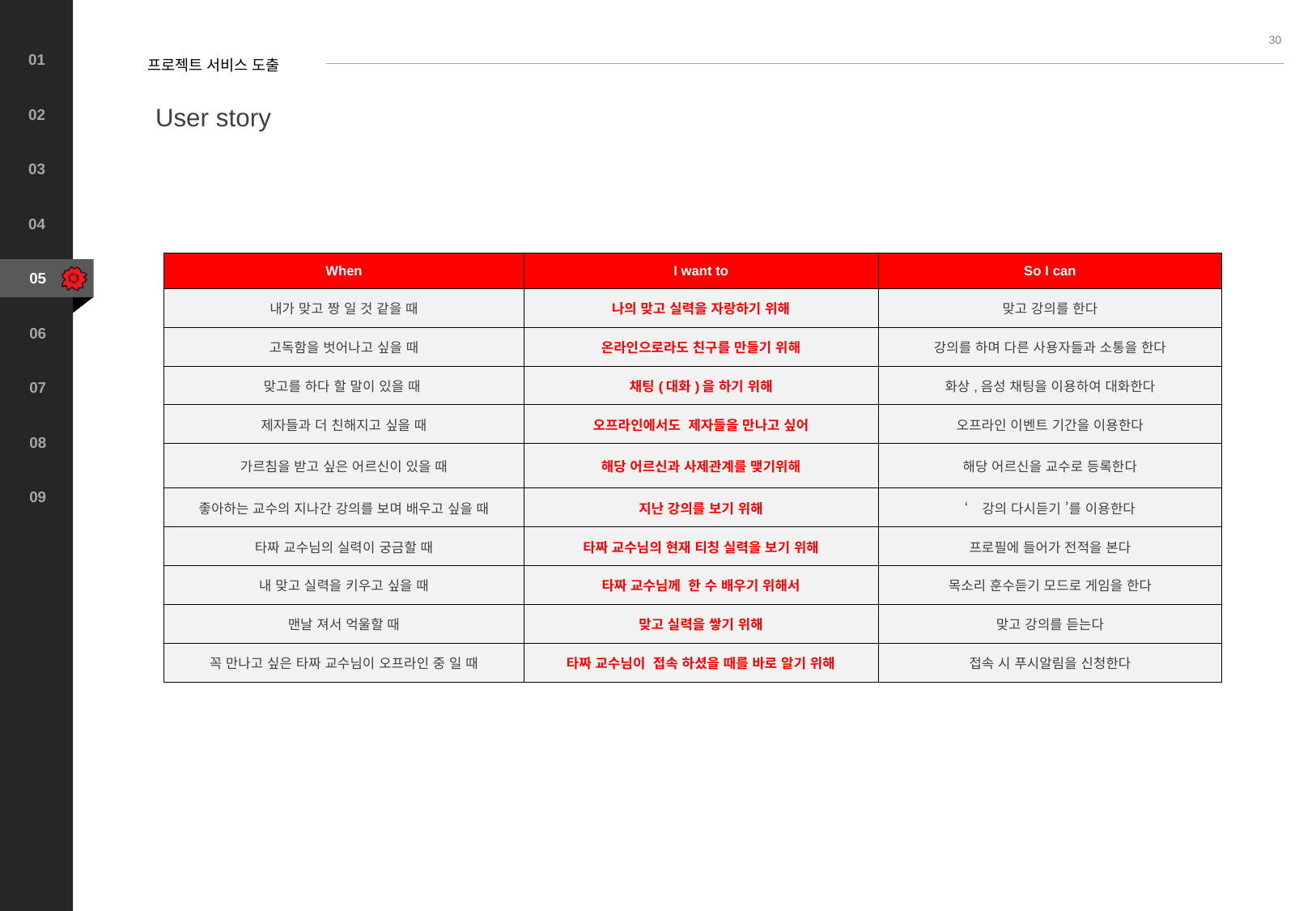

30
프로젝트 서비스 도출
User story
| When | I want to | So I can |
| --- | --- | --- |
| 내가 맞고 짱 일 것 같을 때 | 나의 맞고 실력을 자랑하기 위해 | 맞고 강의를 한다 |
| 고독함을 벗어나고 싶을 때 | 온라인으로라도 친구를 만들기 위해 | 강의를 하며 다른 사용자들과 소통을 한다 |
| 맞고를 하다 할 말이 있을 때 | 채팅(대화)을 하기 위해 | 화상,음성 채팅을 이용하여 대화한다 |
| 제자들과 더 친해지고 싶을 때 | 오프라인에서도 제자들을 만나고 싶어 | 오프라인 이벤트 기간을 이용한다 |
| 가르침을 받고 싶은 어르신이 있을 때 | 해당 어르신과 사제관계를 맺기위해 | 해당 어르신을 교수로 등록한다 |
| 좋아하는 교수의 지나간 강의를 보며 배우고 싶을 때 | 지난 강의를 보기 위해 | ‘강의 다시듣기 ’를 이용한다 |
| 타짜 교수님의 실력이 궁금할 때 | 타짜 교수님의 현재 티칭 실력을 보기 위해 | 프로필에 들어가 전적을 본다 |
| 내 맞고 실력을 키우고 싶을 때 | 타짜 교수님께 한 수 배우기 위해서 | 목소리 훈수듣기 모드로 게임을 한다 |
| 맨날 져서 억울할 때 | 맞고 실력을 쌓기 위해 | 맞고 강의를 듣는다 |
| 꼭 만나고 싶은 타짜 교수님이 오프라인 중 일 때 | 타짜 교수님이 접속 하셨을 때를 바로 알기 위해 | 접속 시 푸시알림을 신청한다 |